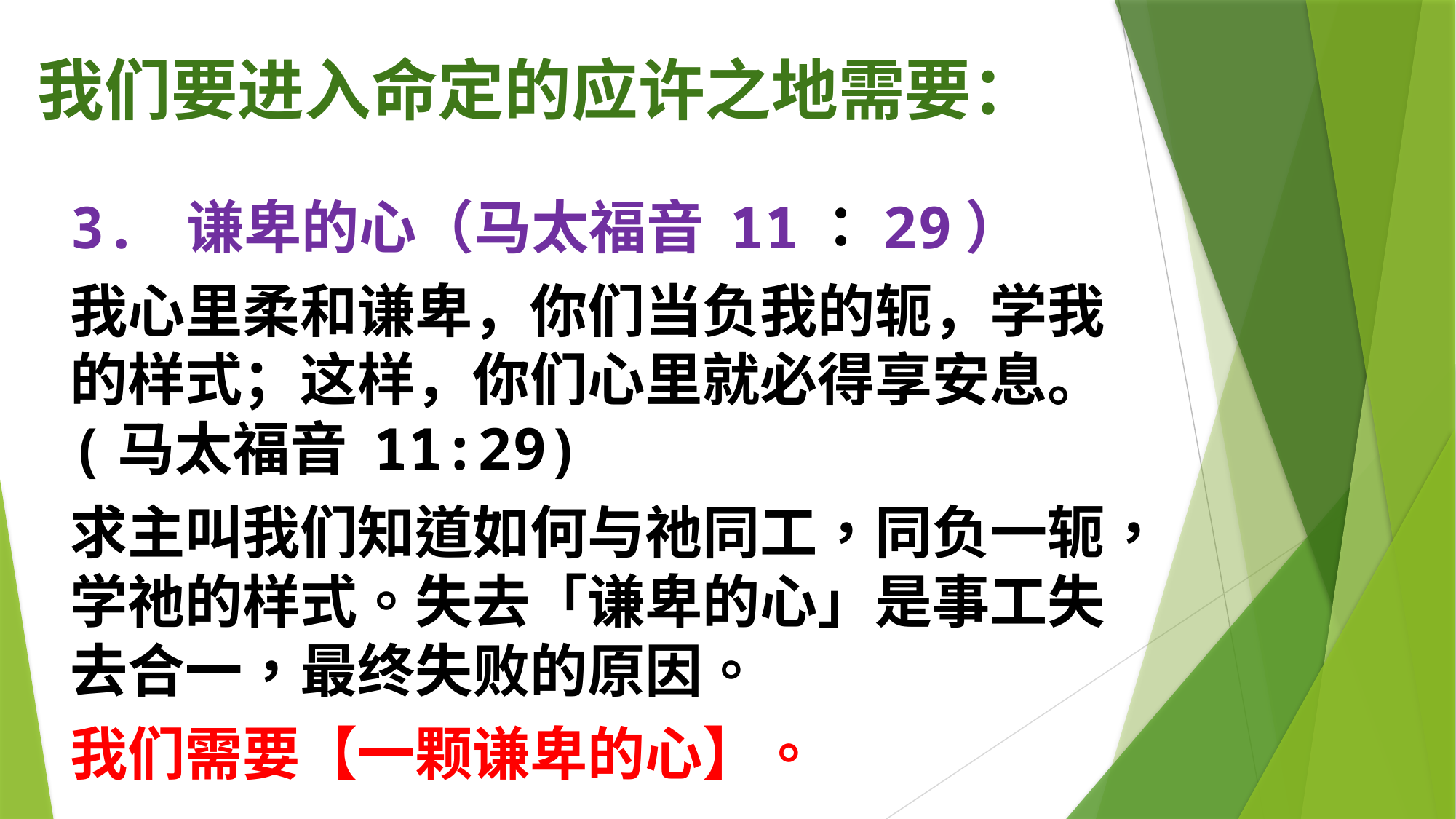

# 我们要进入命定的应许之地需要：
3. 谦卑的心（马太福音 11：29）
我心里柔和谦卑，你们当负我的轭，学我的样式；这样，你们心里就必得享安息。 (马太福音 11:29)
求主叫我们知道如何与祂同工，同负一轭，学祂的样式。失去「谦卑的心」是事工失去合一，最终失败的原因。
我们需要【一颗谦卑的心】。